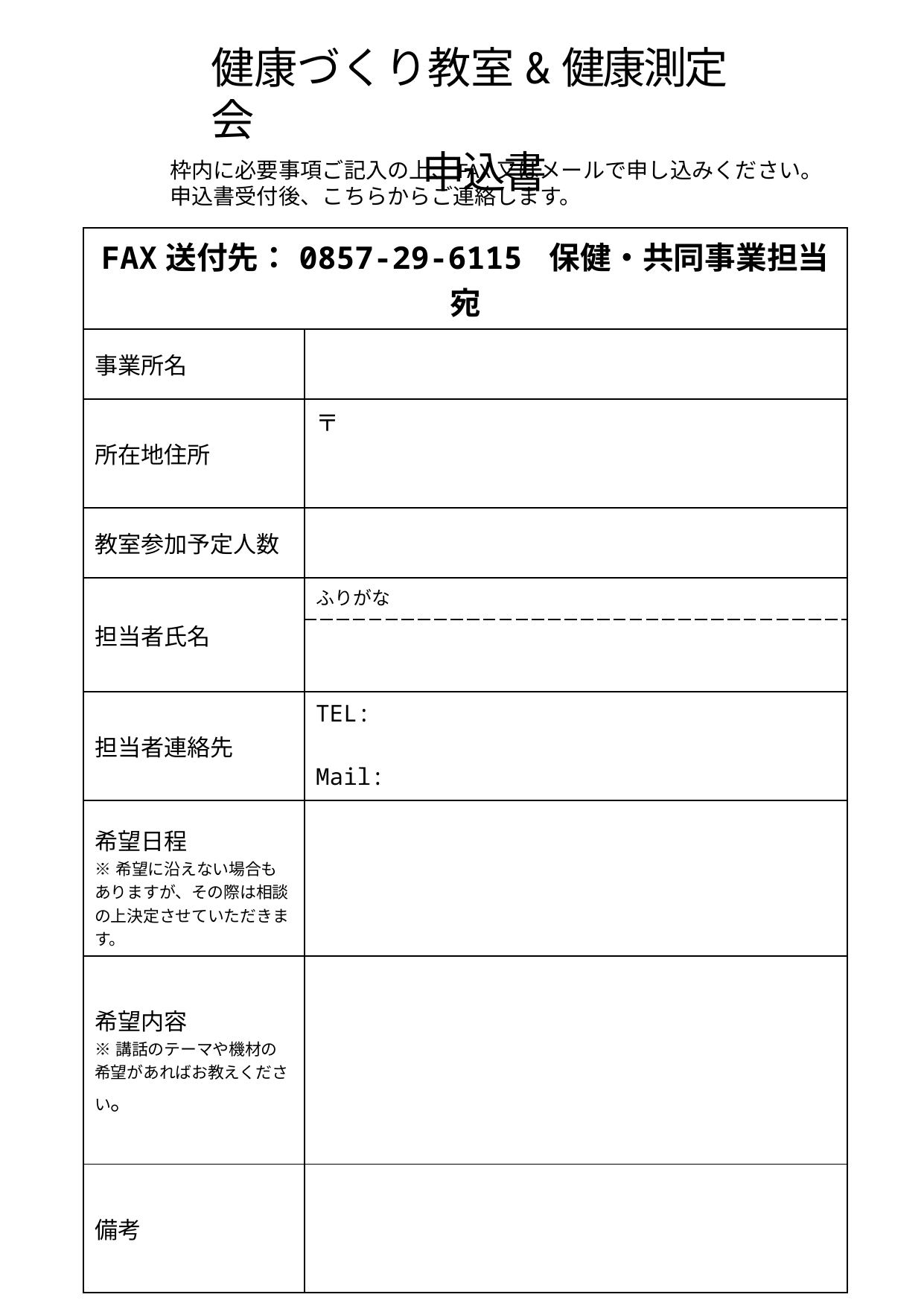

健康づくり教室&健康測定会
申込書
枠内に必要事項ご記入の上、FAX又はメールで申し込みください。
申込書受付後、こちらからご連絡します。
| FAX送付先：0857-29-6115 保健・共同事業担当宛 |  |
| --- | --- |
| 事業所名 |  |
| 所在地住所 | 〒 |
| 教室参加予定人数 |  |
| 担当者氏名 | ふりがな |
|  |  |
| 担当者連絡先 | TEL: Mail: |
| 希望日程 ※希望に沿えない場合もありますが、その際は相談の上決定させていただきます。 |  |
| 希望内容 ※講話のテーマや機材の希望があればお教えください。 |  |
| 備考 |  |